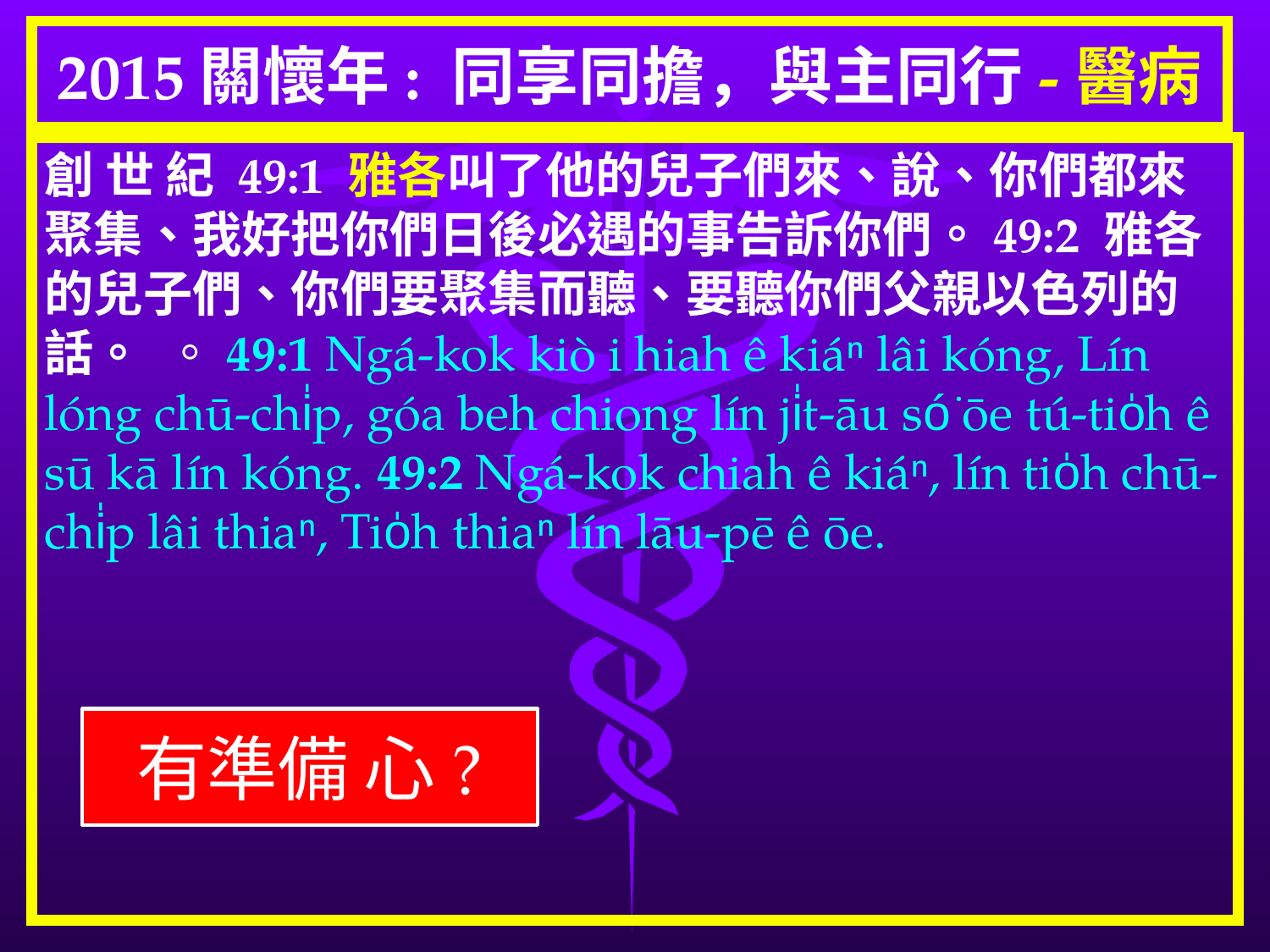

# 2015關懷年: 同享同擔，與主同行-醫病
創 世 紀 49:1 雅各叫了他的兒子們來、說、你們都來聚集、我好把你們日後必遇的事告訴你們。49:2 雅各的兒子們、你們要聚集而聽、要聽你們父親以色列的話。  。49:1 Ngá-kok kiò i hiah ê kiáⁿ lâi kóng, Lín lóng chū-chi̍p, góa beh chiong lín ji̍t-āu só͘ ōe tú-tio̍h ê sū kā lín kóng. 49:2 Ngá-kok chiah ê kiáⁿ, lín tio̍h chū-chi̍p lâi thiaⁿ, Tio̍h thiaⁿ lín lāu-pē ê ōe.

有準備 心?